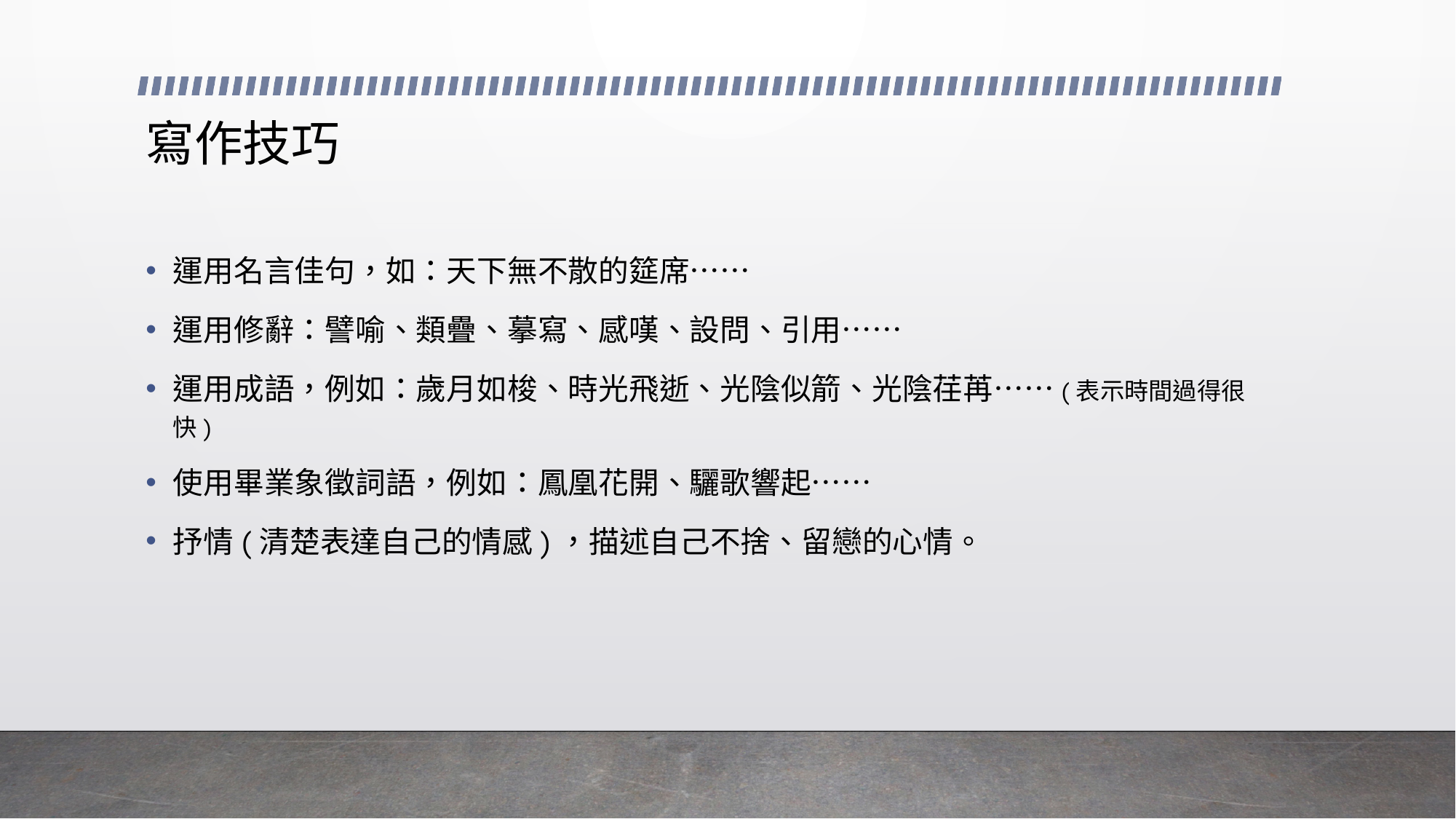

# 寫作技巧
運用名言佳句，如：天下無不散的筵席……
運用修辭：譬喻、類疊、摹寫、感嘆、設問、引用……
運用成語，例如：歲月如梭、時光飛逝、光陰似箭、光陰荏苒……(表示時間過得很快)
使用畢業象徵詞語，例如：鳳凰花開、驪歌響起……
抒情(清楚表達自己的情感)，描述自己不捨、留戀的心情。